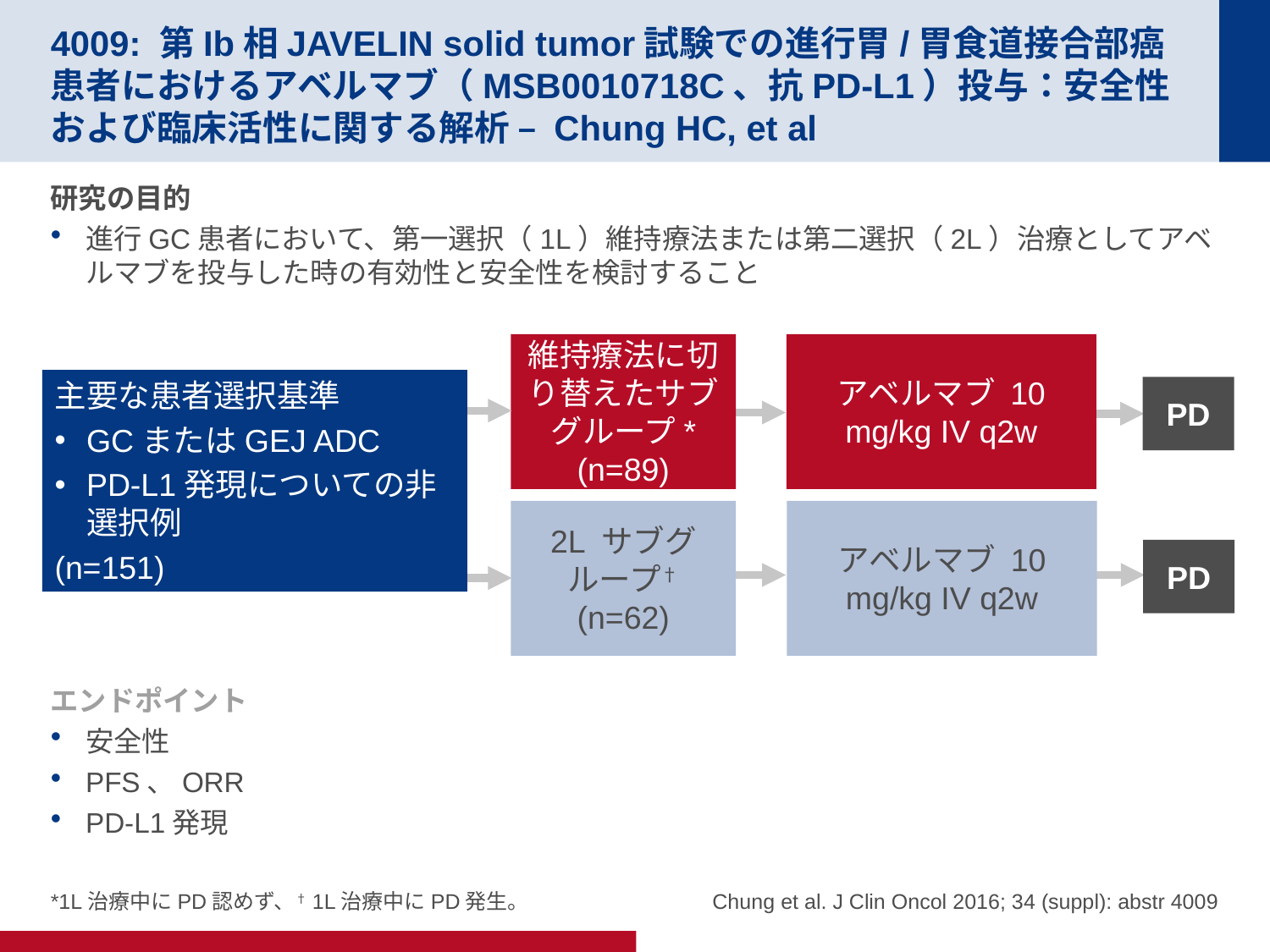

# 4009: 第Ib相JAVELIN solid tumor試験での進行胃/胃食道接合部癌患者におけるアベルマブ（MSB0010718C、抗PD-L1）投与：安全性および臨床活性に関する解析 – Chung HC, et al
研究の目的
進行GC患者において、第一選択（1L）維持療法または第二選択（2L）治療としてアベルマブを投与した時の有効性と安全性を検討すること
維持療法に切り替えたサブグループ* (n=89)
アベルマブ 10 mg/kg IV q2w
主要な患者選択基準
GCまたはGEJ ADC
PD-L1発現についての非選択例
(n=151)
PD
2L サブグループ† (n=62)
アベルマブ 10 mg/kg IV q2w
PD
エンドポイント
安全性
PFS、ORR
PD-L1発現
Chung et al. J Clin Oncol 2016; 34 (suppl): abstr 4009
*1L治療中にPD認めず、†1L治療中にPD発生。